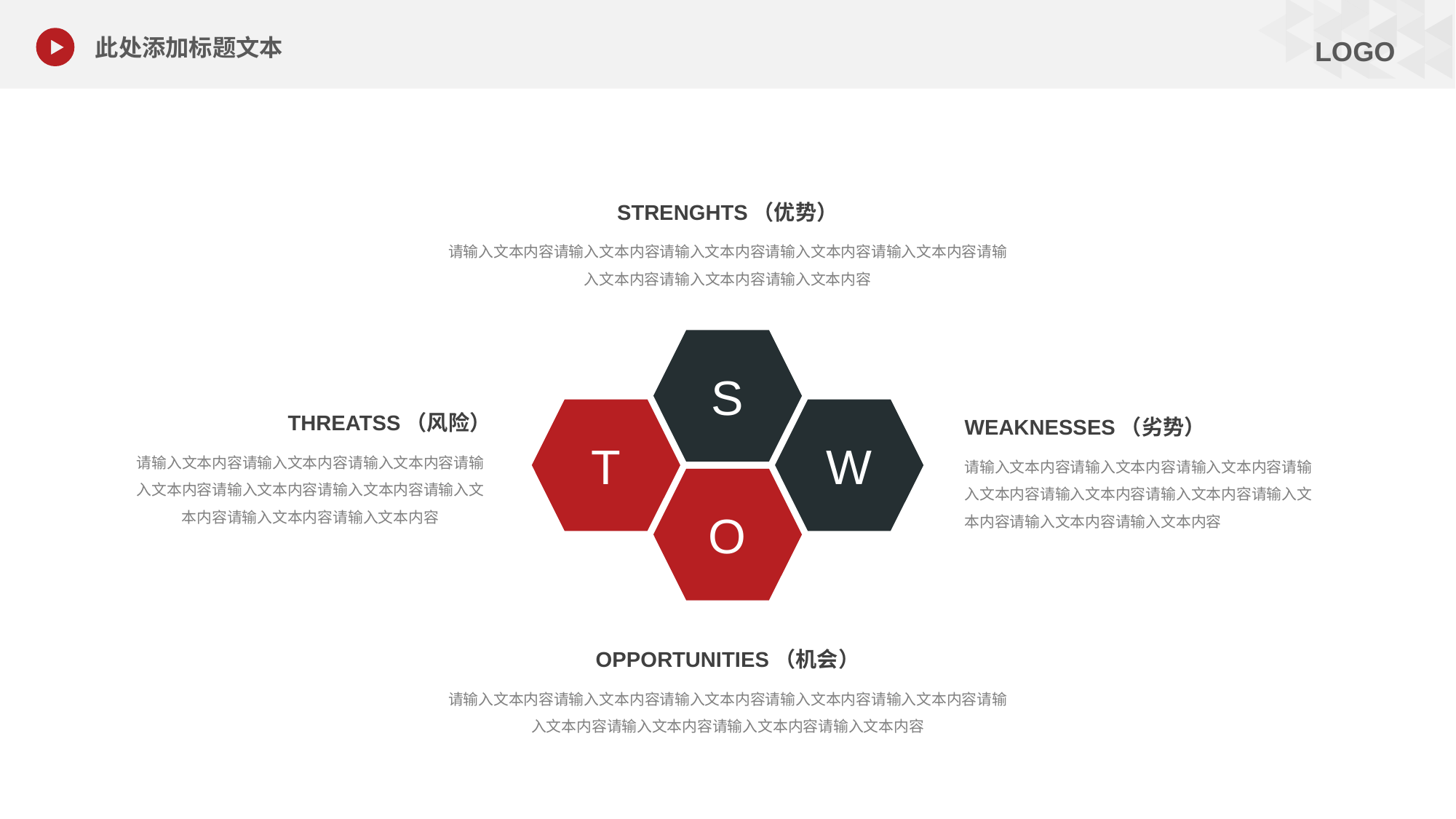

此处添加标题文本

STRENGHTS（优势）
请输入文本内容请输入文本内容请输入文本内容请输入文本内容请输入文本内容请输入文本内容请输入文本内容请输入文本内容
S
THREATSS（风险）
请输入文本内容请输入文本内容请输入文本内容请输入文本内容请输入文本内容请输入文本内容请输入文本内容请输入文本内容请输入文本内容
WEAKNESSES（劣势）
请输入文本内容请输入文本内容请输入文本内容请输入文本内容请输入文本内容请输入文本内容请输入文本内容请输入文本内容请输入文本内容
T
W
O
OPPORTUNITIES（机会）
请输入文本内容请输入文本内容请输入文本内容请输入文本内容请输入文本内容请输入文本内容请输入文本内容请输入文本内容请输入文本内容